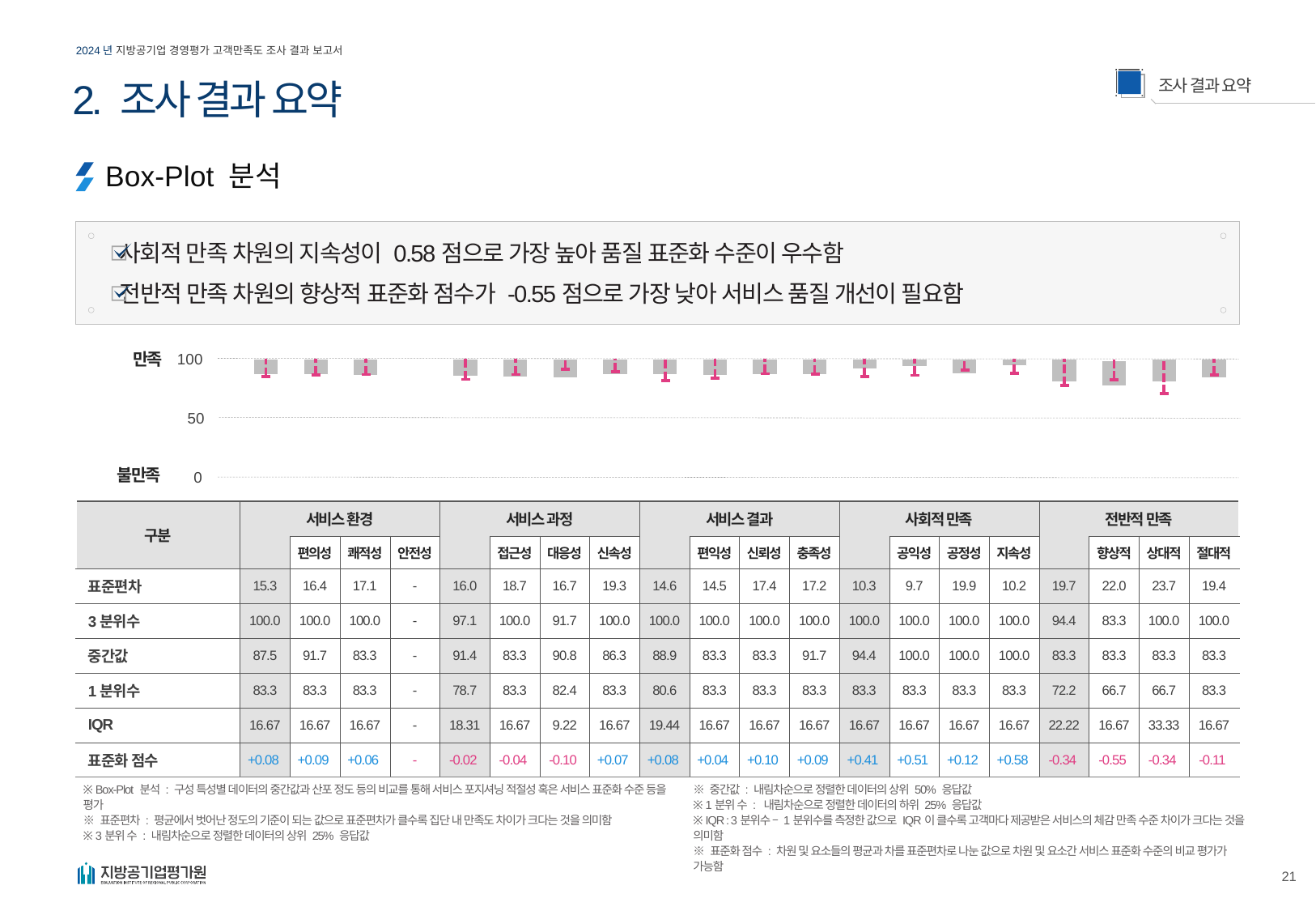

2. 조사 결과 요약
Box-Plot 분석

사회적 만족 차원의 지속성이 0.58점으로 가장 높아 품질 표준화 수준이 우수함

전반적 만족 차원의 향상적 표준화 점수가 -0.55점으로 가장 낮아 서비스 품질 개선이 필요함

만족
100

### Chart

| Category |  |  |  |  |  |  |  |
|---|---|---|---|---|---|---|---|
50
불만족
0

| 구분 | 서비스 환경 |  |  |  | 서비스 과정 |  |  |  | 서비스 결과 |  |  |  | 사회적 만족 |  |  |  | 전반적 만족 |  |  |  |
| --- | --- | --- | --- | --- | --- | --- | --- | --- | --- | --- | --- | --- | --- | --- | --- | --- | --- | --- | --- | --- |
|  |  | 편의성 | 쾌적성 | 안전성 |  | 접근성 | 대응성 | 신속성 |  | 편익성 | 신뢰성 | 충족성 |  | 공익성 | 공정성 | 지속성 |  | 향상적 | 상대적 | 절대적 |
| 표준편차 | 15.3 | 16.4 | 17.1 | - | 16.0 | 18.7 | 16.7 | 19.3 | 14.6 | 14.5 | 17.4 | 17.2 | 10.3 | 9.7 | 19.9 | 10.2 | 19.7 | 22.0 | 23.7 | 19.4 |
| 3분위수 | 100.0 | 100.0 | 100.0 | - | 97.1 | 100.0 | 91.7 | 100.0 | 100.0 | 100.0 | 100.0 | 100.0 | 100.0 | 100.0 | 100.0 | 100.0 | 94.4 | 83.3 | 100.0 | 100.0 |
| 중간값 | 87.5 | 91.7 | 83.3 | - | 91.4 | 83.3 | 90.8 | 86.3 | 88.9 | 83.3 | 83.3 | 91.7 | 94.4 | 100.0 | 100.0 | 100.0 | 83.3 | 83.3 | 83.3 | 83.3 |
| 1분위수 | 83.3 | 83.3 | 83.3 | - | 78.7 | 83.3 | 82.4 | 83.3 | 80.6 | 83.3 | 83.3 | 83.3 | 83.3 | 83.3 | 83.3 | 83.3 | 72.2 | 66.7 | 66.7 | 83.3 |
| IQR | 16.67 | 16.67 | 16.67 | - | 18.31 | 16.67 | 9.22 | 16.67 | 19.44 | 16.67 | 16.67 | 16.67 | 16.67 | 16.67 | 16.67 | 16.67 | 22.22 | 16.67 | 33.33 | 16.67 |
| 표준화 점수 | +0.08 | +0.09 | +0.06 | - | -0.02 | -0.04 | -0.10 | +0.07 | +0.08 | +0.04 | +0.10 | +0.09 | +0.41 | +0.51 | +0.12 | +0.58 | -0.34 | -0.55 | -0.34 | -0.11 |
※ Box-Plot 분석 : 구성 특성별 데이터의 중간값과 산포 정도 등의 비교를 통해 서비스 포지셔닝 적절성 혹은 서비스 표준화 수준 등을 평가
※ 표준편차 : 평균에서 벗어난 정도의 기준이 되는 값으로 표준편차가 클수록 집단 내 만족도 차이가 크다는 것을 의미함
※ 3분위 수 : 내림차순으로 정렬한 데이터의 상위 25% 응답값
※ 중간값 : 내림차순으로 정렬한 데이터의 상위 50% 응답값
※ 1분위 수 :  내림차순으로 정렬한 데이터의 하위 25% 응답값
※ IQR : 3분위수 – 1분위수를 측정한 값으로 IQR이 클수록 고객마다 제공받은 서비스의 체감 만족 수준 차이가 크다는 것을 의미함
※ 표준화 점수 : 차원 및 요소들의 평균과 차를 표준편차로 나눈 값으로 차원 및 요소간 서비스 표준화 수준의 비교 평가가 가능함